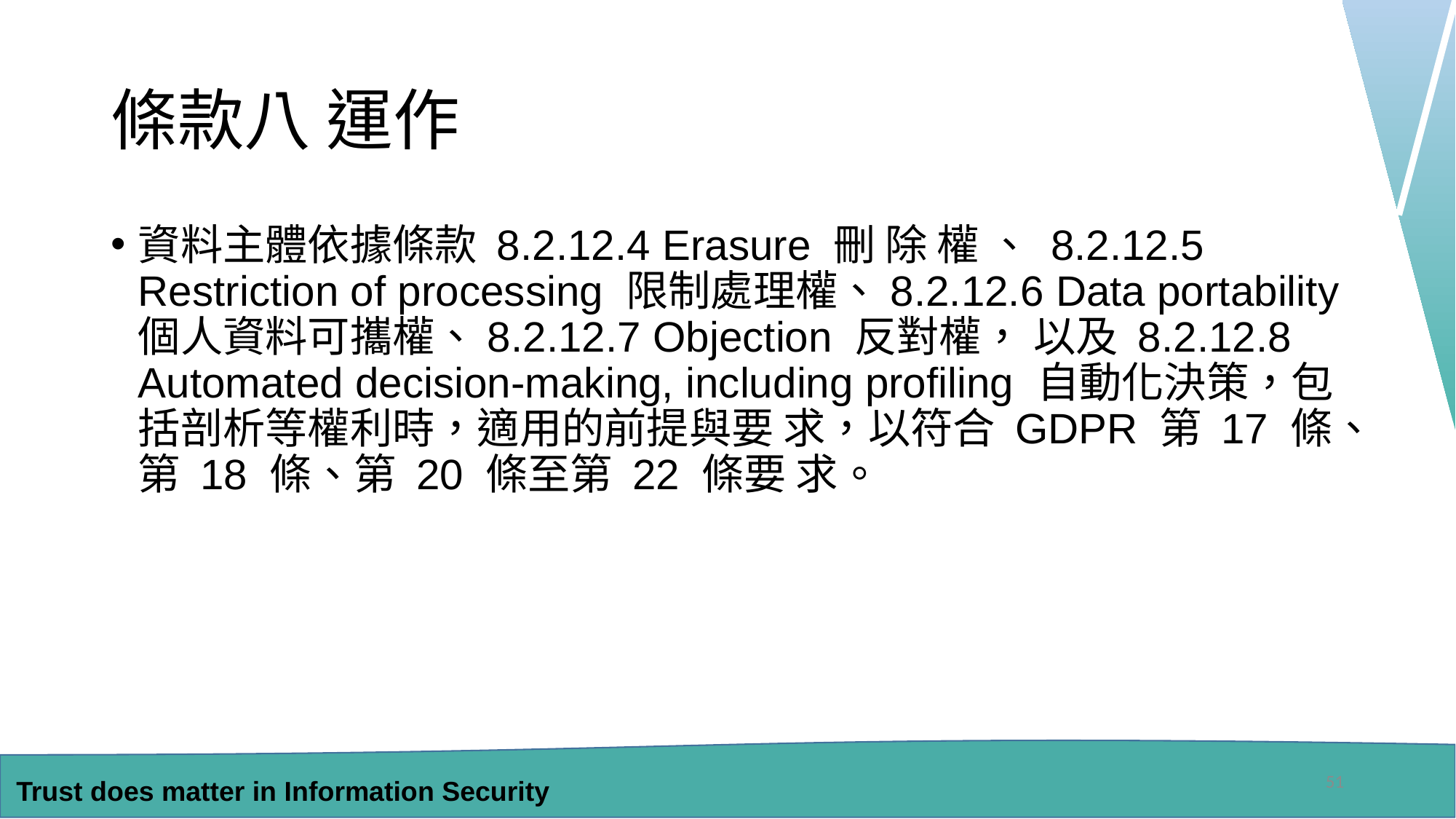

# 條款八 運作
資料主體依據條款 8.2.12.4 Erasure 刪 除 權 、 8.2.12.5 Restriction of processing 限制處理權、8.2.12.6 Data portability 個人資料可攜權、8.2.12.7 Objection 反對權， 以及 8.2.12.8 Automated decision-making, including profiling 自動化決策，包括剖析等權利時，適用的前提與要 求，以符合 GDPR 第 17 條、第 18 條、第 20 條至第 22 條要 求。

51